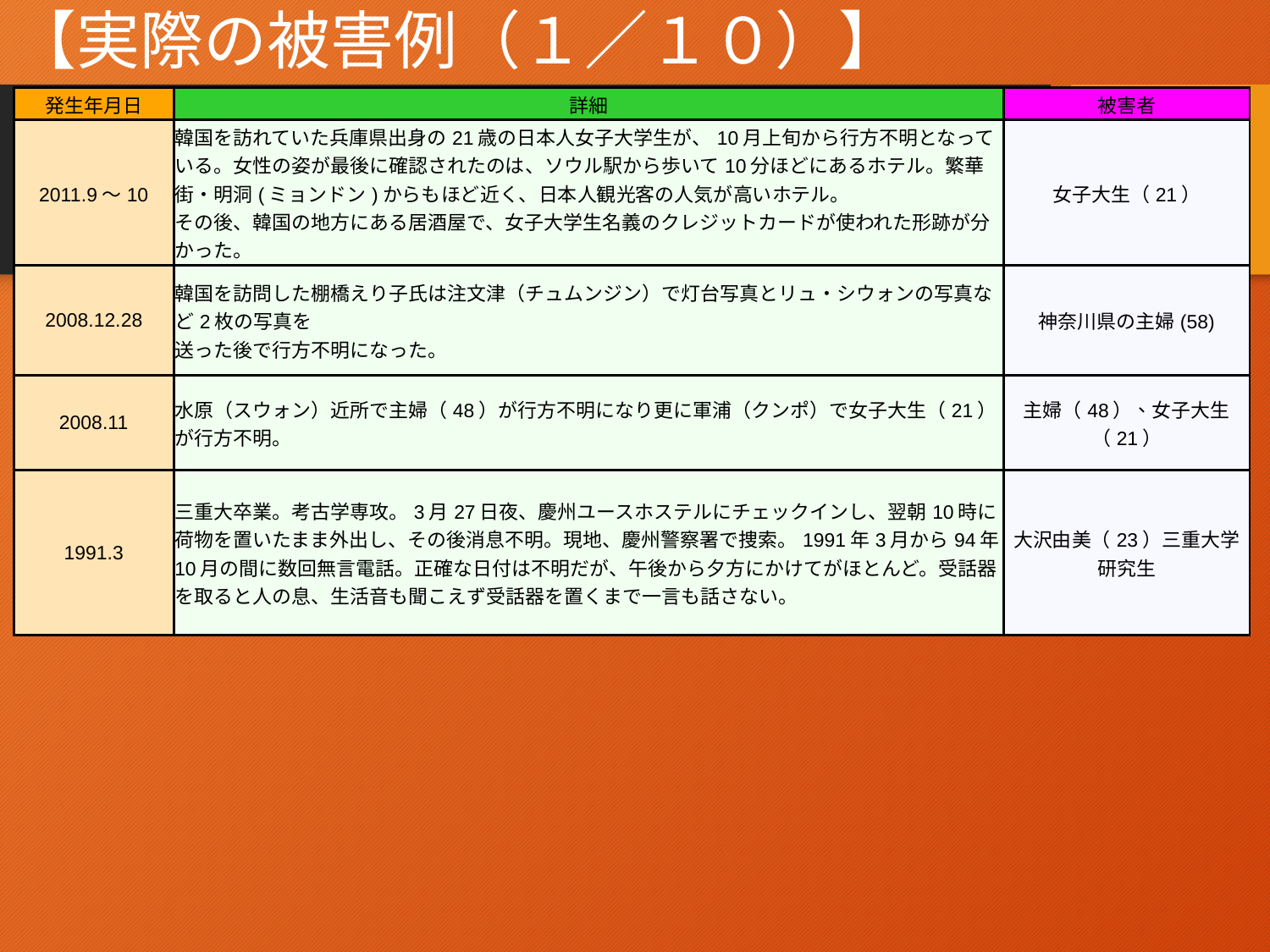

# 【実際の被害例（１／１０）】
| 発生年月日 | 詳細 | 被害者 |
| --- | --- | --- |
| 2011.9～10 | 韓国を訪れていた兵庫県出身の21歳の日本人女子大学生が、10月上旬から行方不明となっている。女性の姿が最後に確認されたのは、ソウル駅から歩いて10分ほどにあるホテル。繁華街・明洞(ミョンドン)からもほど近く、日本人観光客の人気が高いホテル。 その後、韓国の地方にある居酒屋で、女子大学生名義のクレジットカードが使われた形跡が分かった。 | 女子大生（21） |
| 2008.12.28 | 韓国を訪問した棚橋えり子氏は注文津（チュムンジン）で灯台写真とリュ・シウォンの写真など2枚の写真を 送った後で行方不明になった。 | 神奈川県の主婦(58) |
| 2008.11 | 水原（スウォン）近所で主婦（48）が行方不明になり更に軍浦（クンポ）で女子大生（21）が行方不明。 | 主婦（48）、女子大生（21） |
| 1991.3 | 三重大卒業。考古学専攻。3月27日夜、慶州ユースホステルにチェックインし、翌朝10時に荷物を置いたまま外出し、その後消息不明。現地、慶州警察署で捜索。1991年3月から94年10月の間に数回無言電話。正確な日付は不明だが、午後から夕方にかけてがほとんど。受話器を取ると人の息、生活音も聞こえず受話器を置くまで一言も話さない。 | 大沢由美（23）三重大学研究生 |
12